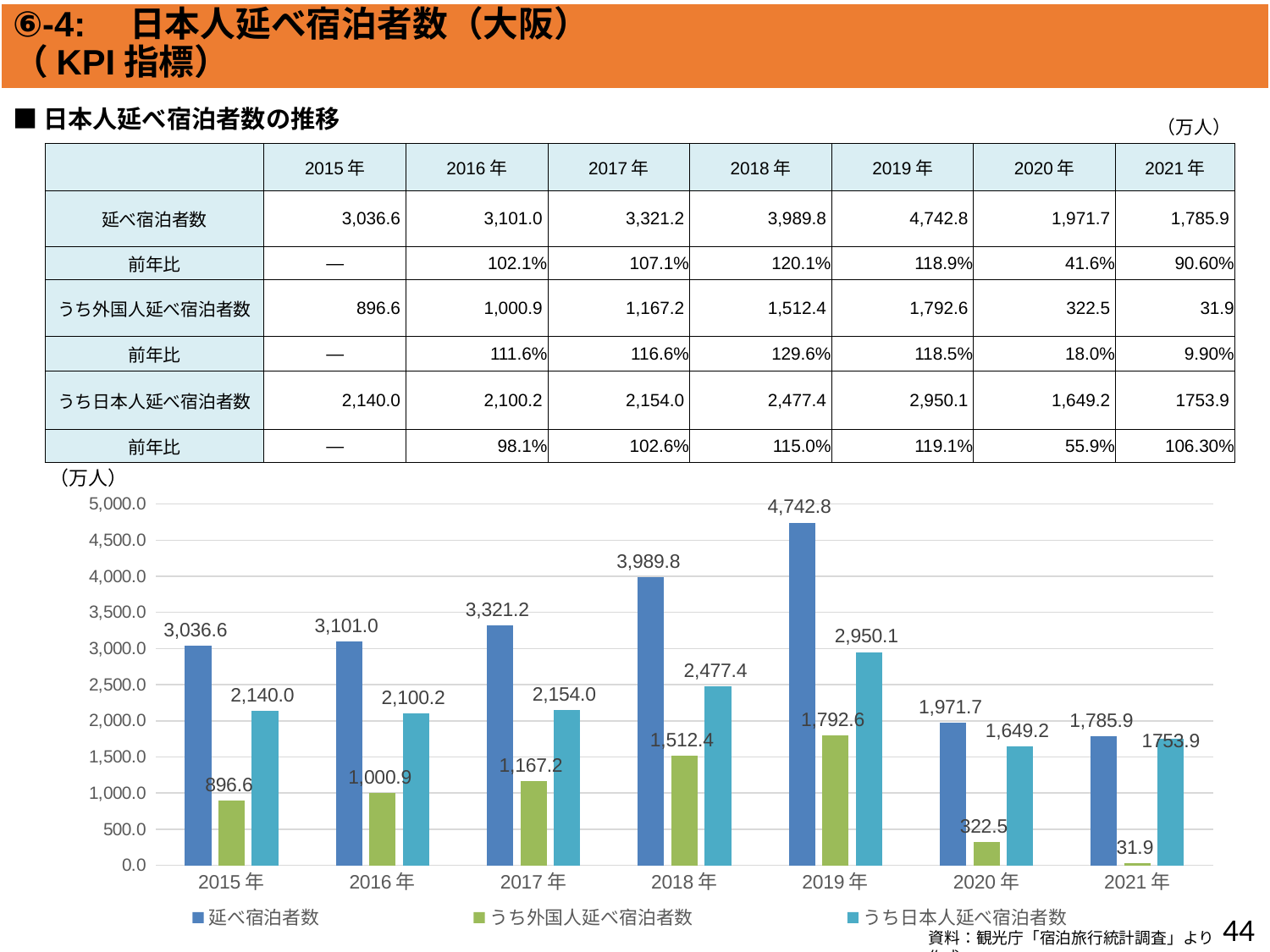

方向性Ⅲ）東西二極の一極としての社会経済構造の構築
⑥-4:　日本人延べ宿泊者数（大阪）　　　　　　　　　　　　　　　　　　（KPI指標）
■日本人延べ宿泊者数の推移
（万人）
|  | 2015年 | 2016年 | 2017年 | 2018年 | 2019年 | 2020年 | 2021年 |
| --- | --- | --- | --- | --- | --- | --- | --- |
| 延べ宿泊者数 | 3,036.6 | 3,101.0 | 3,321.2 | 3,989.8 | 4,742.8 | 1,971.7 | 1,785.9 |
| 前年比 | ― | 102.1% | 107.1% | 120.1% | 118.9% | 41.6% | 90.60% |
| うち外国人延べ宿泊者数 | 896.6 | 1,000.9 | 1,167.2 | 1,512.4 | 1,792.6 | 322.5 | 31.9 |
| 前年比 | ― | 111.6% | 116.6% | 129.6% | 118.5% | 18.0% | 9.90% |
| うち日本人延べ宿泊者数 | 2,140.0 | 2,100.2 | 2,154.0 | 2,477.4 | 2,950.1 | 1,649.2 | 1753.9 |
| 前年比 | ― | 98.1% | 102.6% | 115.0% | 119.1% | 55.9% | 106.30% |
（万人）

### Chart

| Category | 延べ宿泊者数 | うち外国人延べ宿泊者数 | うち日本人延べ宿泊者数 |
|---|---|---|---|
| 2015年 | 3036.608 | 896.567 | 2140.041 |
| 2016年 | 3101.047 | 1000.8831 | 2100.1639 |
| 2017年 | 3321.248 | 1167.204 | 2154.044 |
| 2018年 | 3989.797 | 1512.414 | 2477.383 |
| 2019年 | 4742.751 | 1792.617 | 2950.134 |
| 2020年 | 1971.702 | 322.475 | 1649.227 |
| 2021年 | 1785.9 | 31.9 | 1754.0 |
44
資料：観光庁「宿泊旅行統計調査」より作成